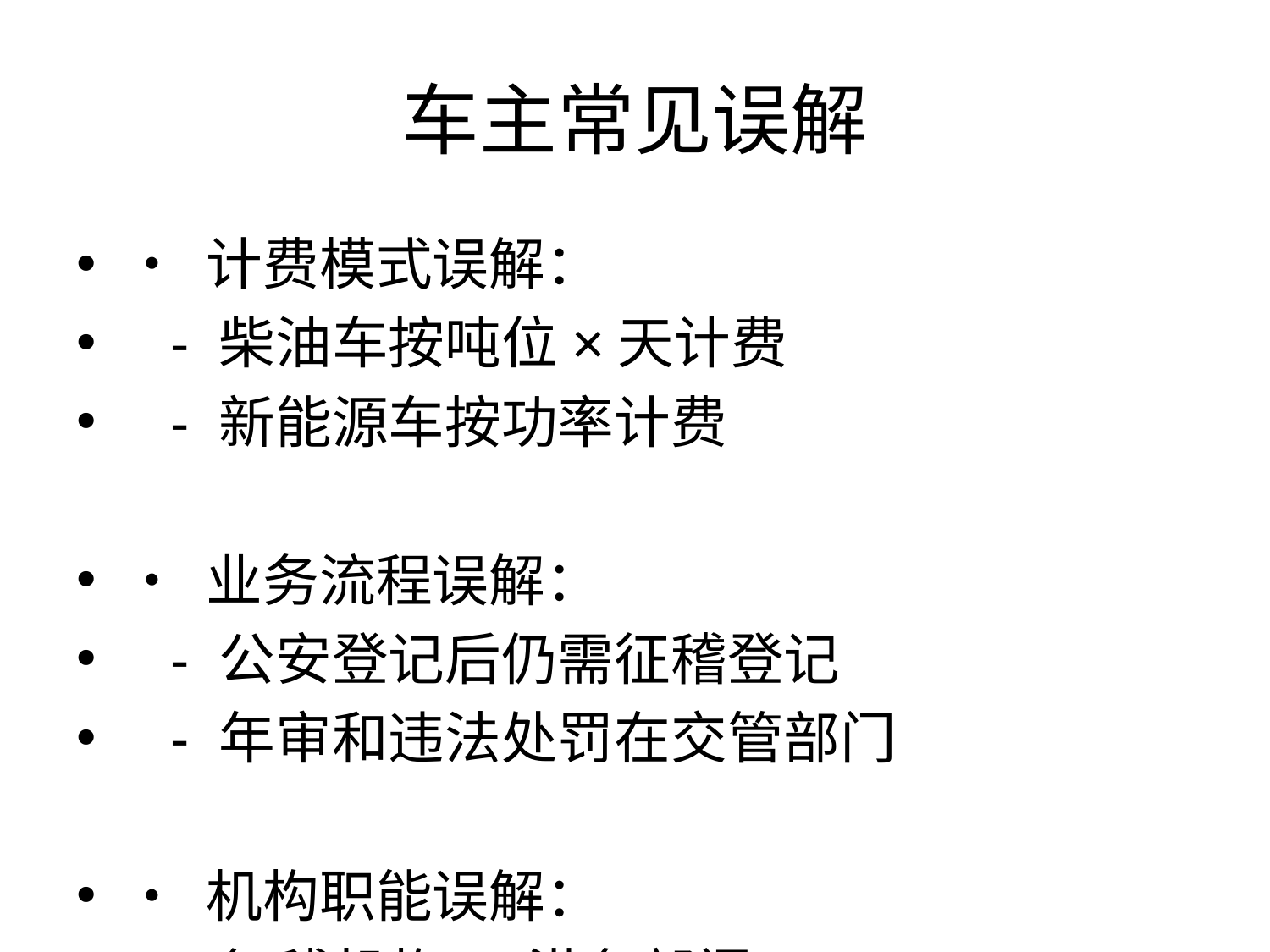

# 车主常见误解
• 计费模式误解：
   - 柴油车按吨位×天计费
   - 新能源车按功率计费

• 业务流程误解：
   - 公安登记后仍需征稽登记
   - 年审和违法处罚在交管部门

• 机构职能误解：
   - 征稽机构 ≠ 港务部门
   - 征稽机构 ≠ 加油站管理部门